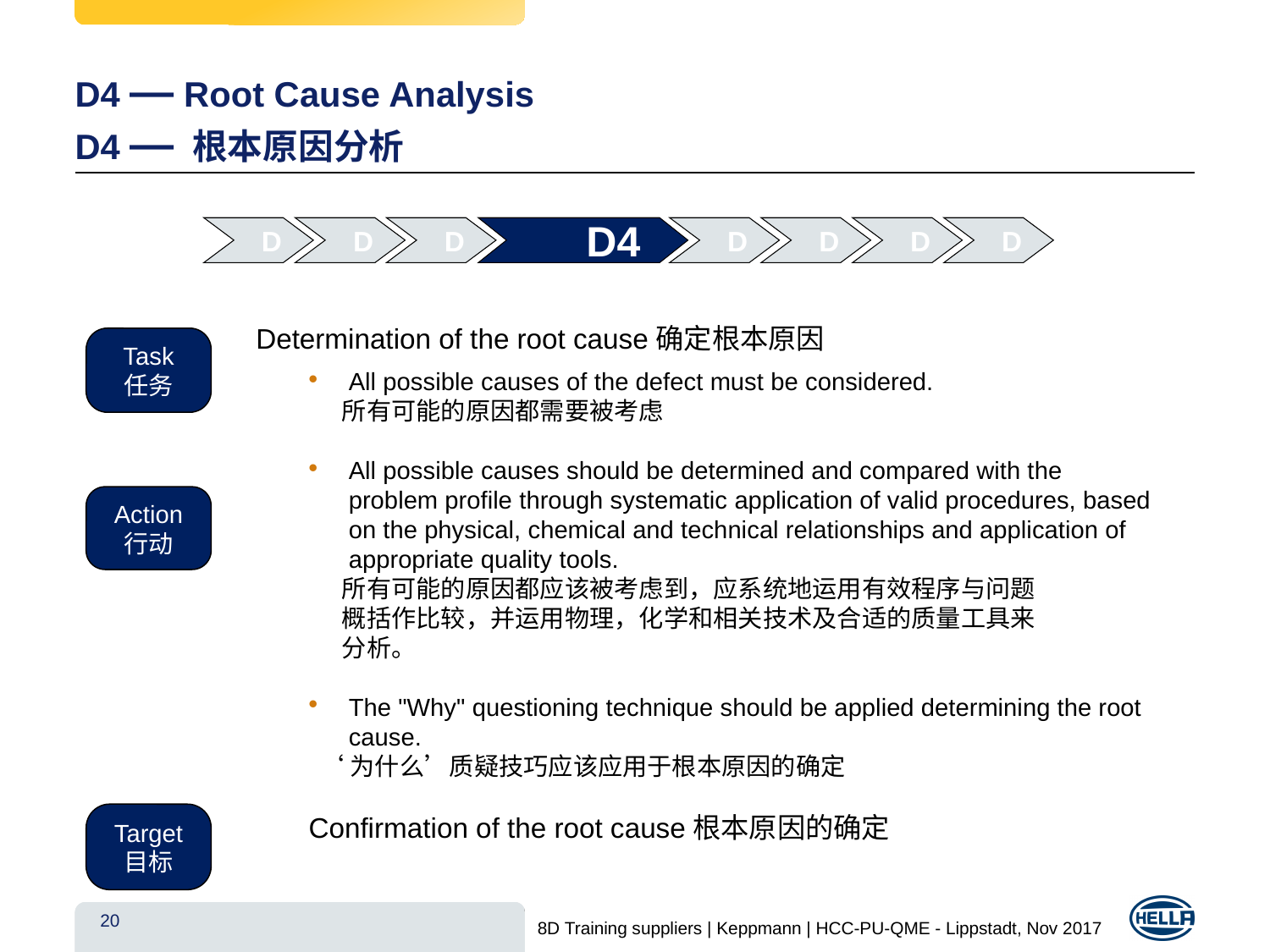

# D4 — Root Cause Analysis D4 — 根本原因分析
  D 1
  D 2
  D 3
 D4
  D 5
  D 6
  D 7
  D 8
Determination of the root cause确定根本原因
All possible causes of the defect must be considered.
     所有可能的原因都需要被考虑

All possible causes should be determined and compared with the problem profile through systematic application of valid procedures, based on the physical, chemical and technical relationships and application of appropriate quality tools.
     所有可能的原因都应该被考虑到，应系统地运用有效程序与问题
     概括作比较，并运用物理，化学和相关技术及合适的质量工具来
     分析。

The "Why" questioning technique should be applied determining the root cause.
  ‘为什么’质疑技巧应该应用于根本原因的确定

Confirmation of the root cause根本原因的确定
Task
任务
Action
行动
Target
目标
20